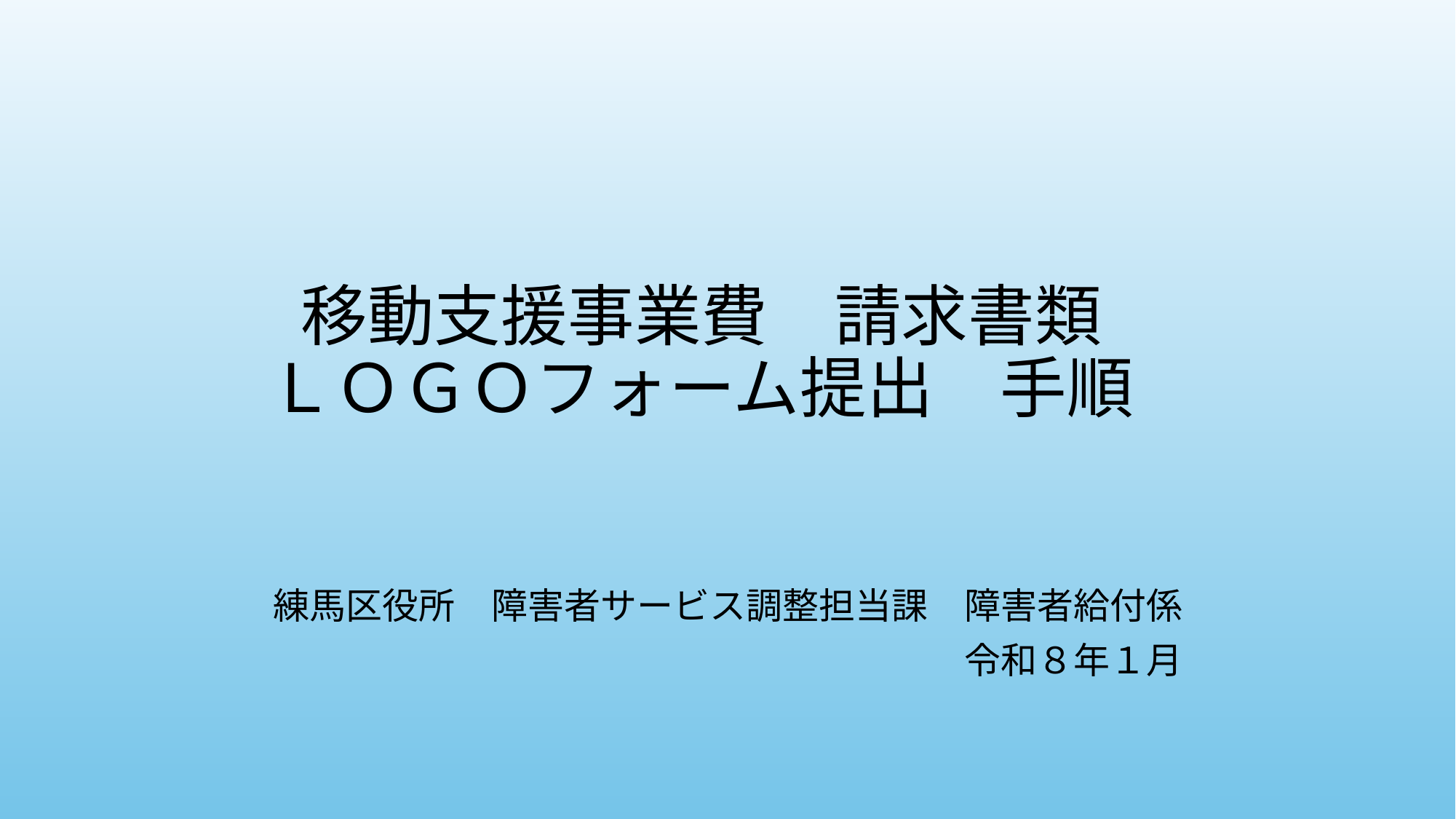

# 移動支援事業費　請求書類 ＬＯＧＯフォーム提出　手順
練馬区役所　障害者サービス調整担当課　障害者給付係
　　　　　　　　　　　　　　　　　　　令和８年１月